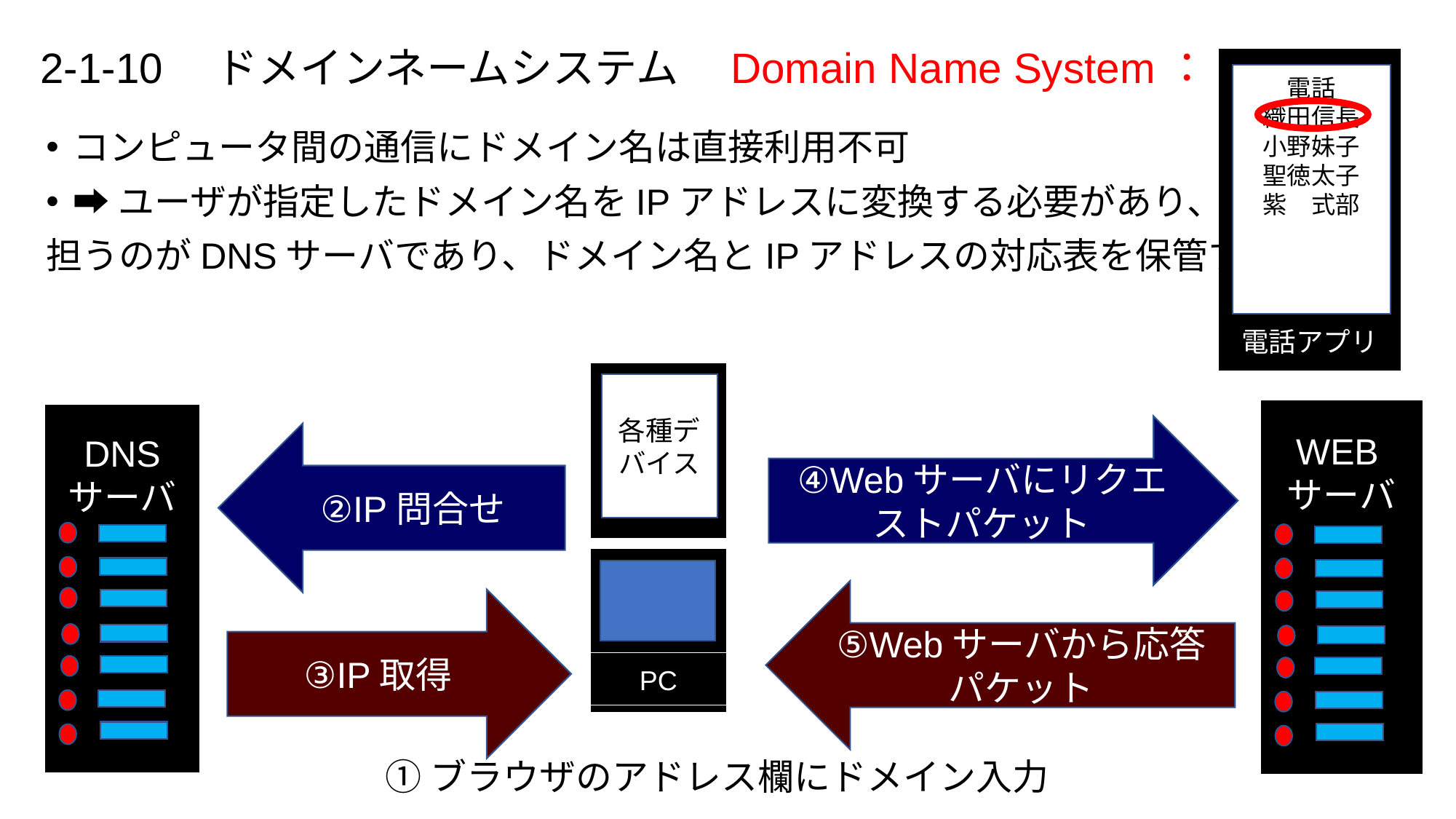

# 2-1-10　ドメインネームシステム　Domain Name System：DNS

電話アプリ
電話
織田信長
小野妹子
聖徳太子
紫　式部

コンピュータ間の通信にドメイン名は直接利用不可
➡ユーザが指定したドメイン名をIPアドレスに変換する必要があり、
担うのがDNSサーバであり、ドメイン名とIPアドレスの対応表を保管する

各種デバイス
WEBサーバ

DNS
サーバ

④Webサーバにリクエストパケット
②IP問合せ

PC

⑤Webサーバから応答
パケット

③IP取得

①ブラウザのアドレス欄にドメイン入力